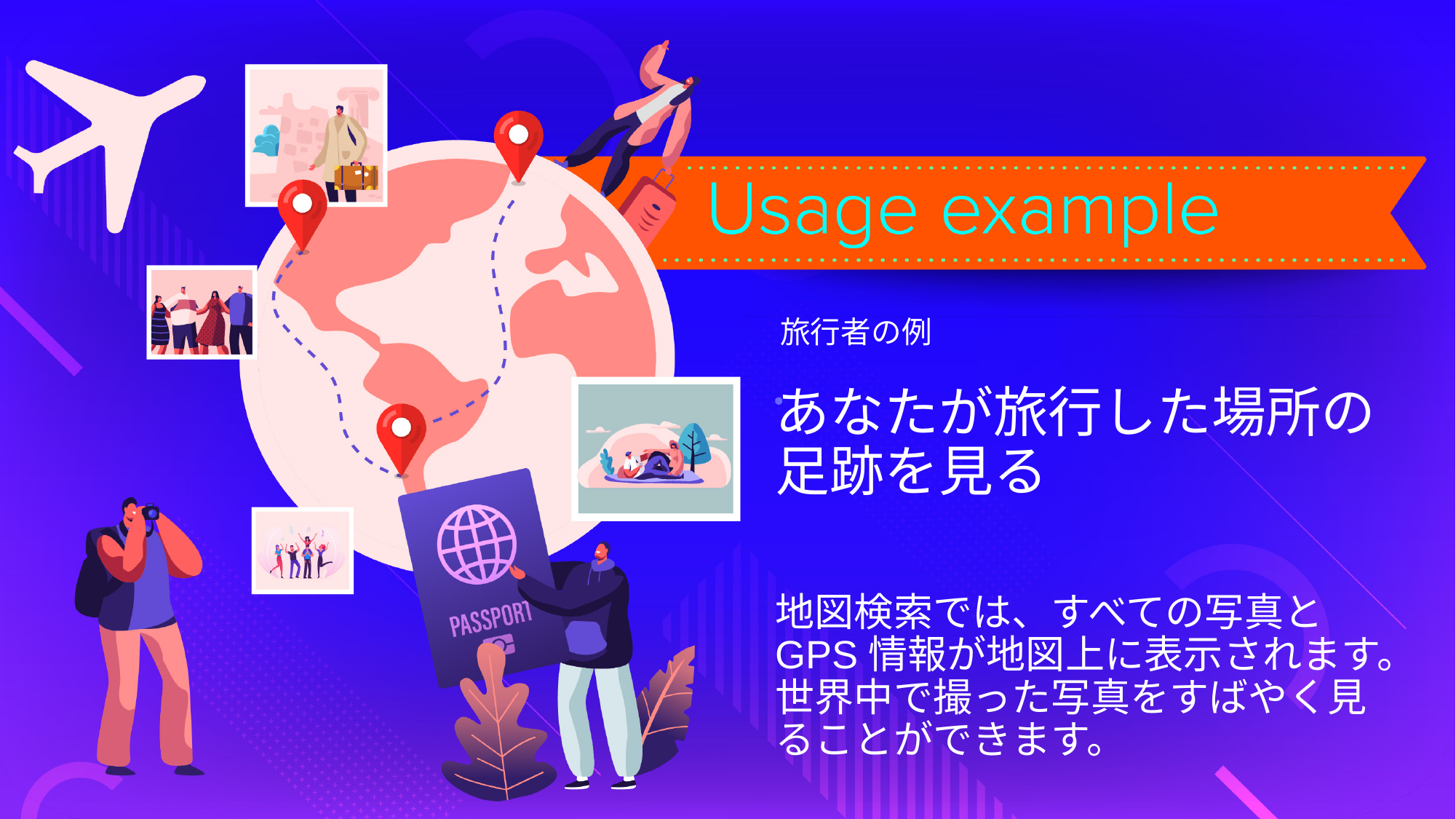

旅行者の例
あなたが旅行した場所の足跡を見る

地図検索では、すべての写真とGPS情報が地図上に表示されます。世界中で撮った写真をすばやく見ることができます。